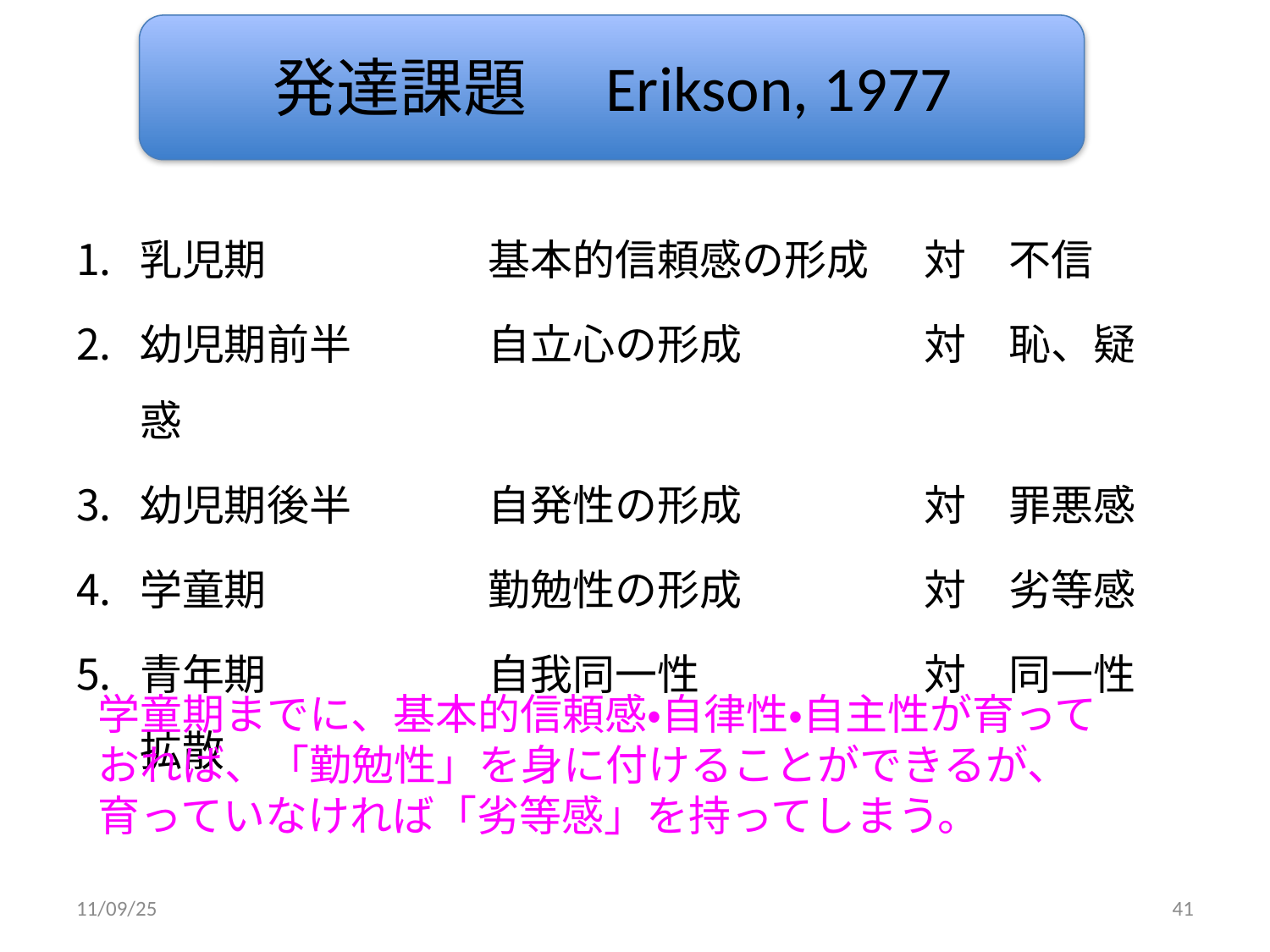

# 発達課題　Erikson, 1977
乳児期　　　	基本的信頼感の形成   	対　不信
幼児期前半　	自立心の形成　　　　	対　恥、疑惑
幼児期後半　	自発性の形成　　　　	対　罪悪感
学童期　　　	勤勉性の形成　　　　	対　劣等感
青年期　　　	自我同一性　　　　　	対　同一性拡散
学童期までに、基本的信頼感・自律性・自主性が育っておれば、「勤勉性」を身に付けることができるが、育っていなければ「劣等感」を持ってしまう。
11/09/25
41